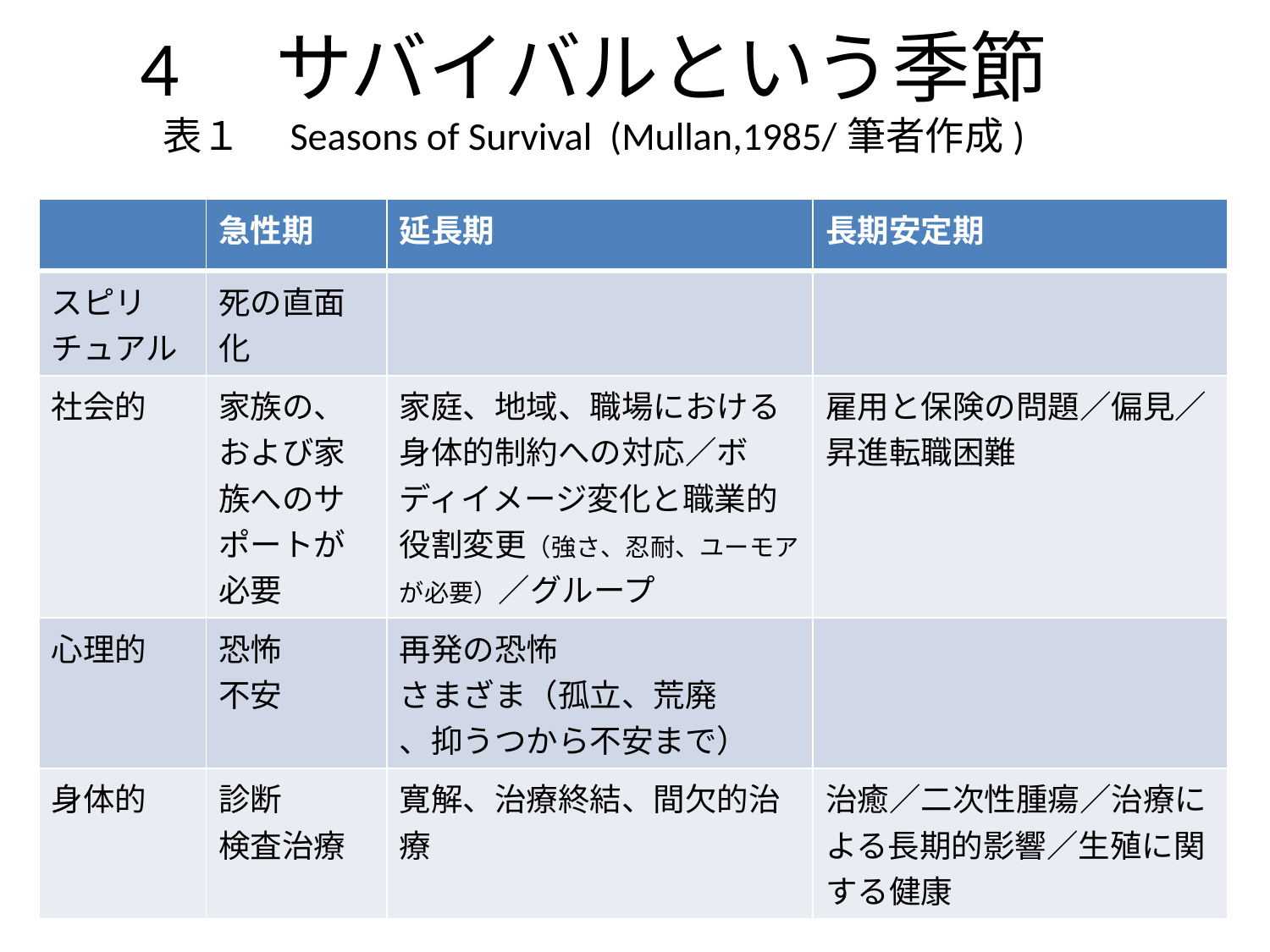

# 4　サバイバルという季節 表１　Seasons of Survival  (Mullan,1985/筆者作成)
|  | 急性期 | 延長期 | 長期安定期 |
| --- | --- | --- | --- |
| スピリチュアル | 死の直面化 |  |  |
| 社会的 | 家族の、および家族へのサポートが必要 | 家庭、地域、職場における身体的制約への対応／ボディイメージ変化と職業的役割変更（強さ、忍耐、ユーモアが必要）／グループ | 雇用と保険の問題／偏見／昇進転職困難 |
| 心理的 | 恐怖 不安 | 再発の恐怖 さまざま（孤立、荒廃 、抑うつから不安まで） |  |
| 身体的 | 診断 検査治療 | 寛解、治療終結、間欠的治療 | 治癒／二次性腫瘍／治療による長期的影響／生殖に関する健康 |